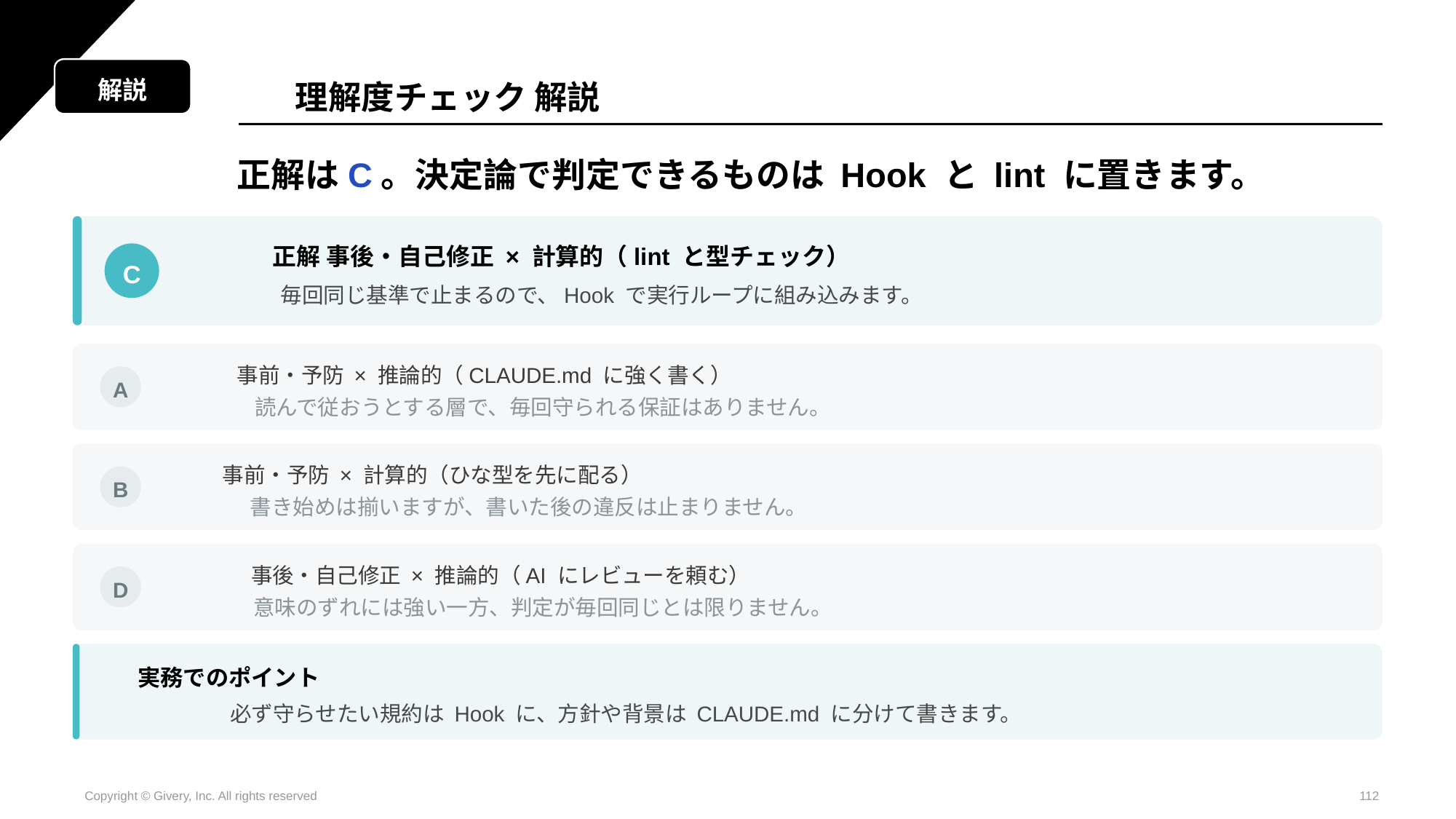

解説
理解度チェック 解説

正解はC。決定論で判定できるものは Hook と lint に置きます。

正解 事後・自己修正 × 計算的（lint と型チェック）

C
毎回同じ基準で止まるので、Hook で実行ループに組み込みます。

事前・予防 × 推論的（CLAUDE.md に強く書く）

A
読んで従おうとする層で、毎回守られる保証はありません。

事前・予防 × 計算的（ひな型を先に配る）

B
書き始めは揃いますが、書いた後の違反は止まりません。

事後・自己修正 × 推論的（AI にレビューを頼む）

D
意味のずれには強い一方、判定が毎回同じとは限りません。

実務でのポイント
必ず守らせたい規約は Hook に、方針や背景は CLAUDE.md に分けて書きます。
Copyright © Givery, Inc. All rights reserved
112